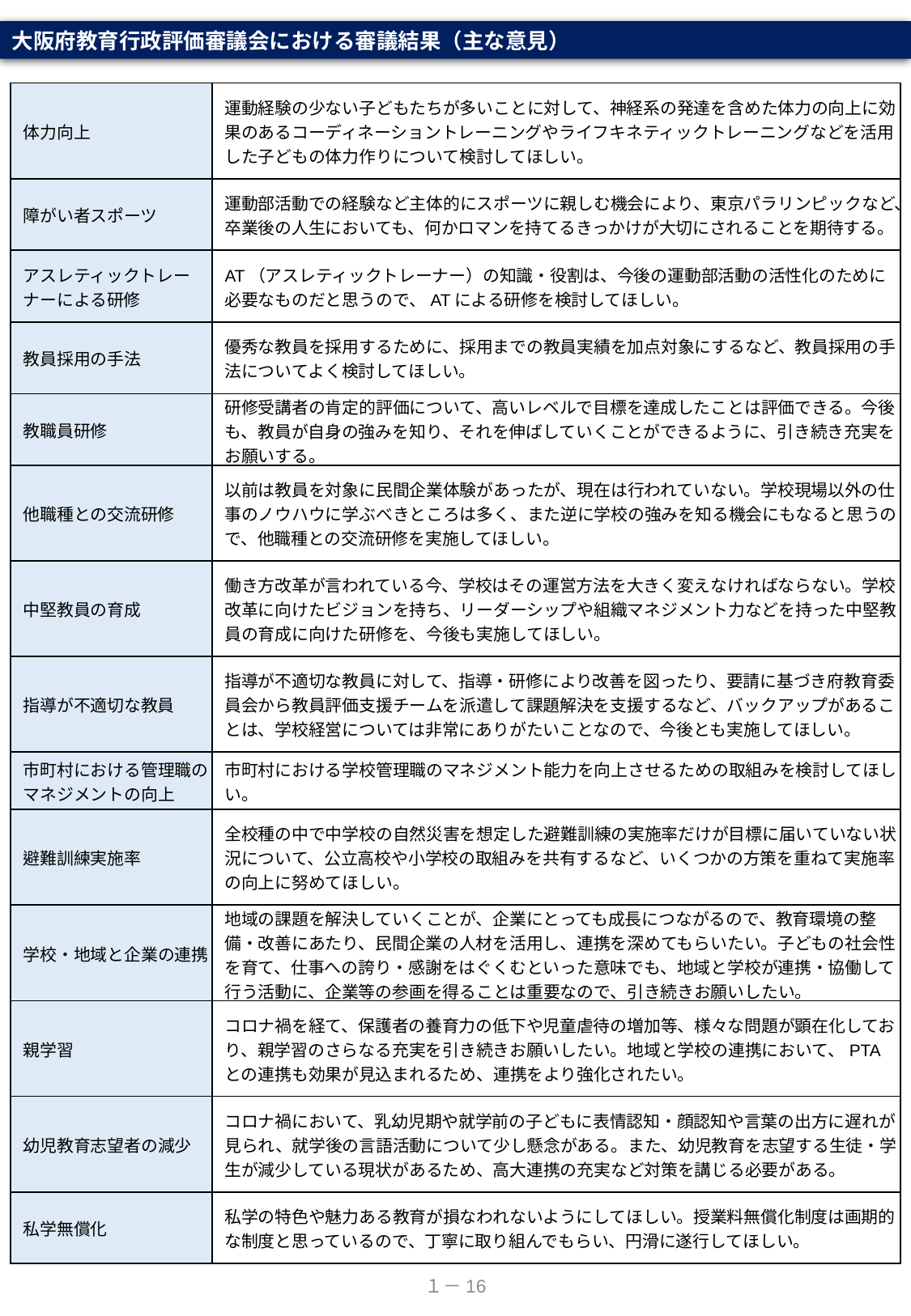

大阪府教育行政評価審議会における審議結果（主な意見）
| 体力向上 | 運動経験の少ない子どもたちが多いことに対して、神経系の発達を含めた体力の向上に効果のあるコーディネーショントレーニングやライフキネティックトレーニングなどを活用した子どもの体力作りについて検討してほしい。 |
| --- | --- |
| 障がい者スポーツ | 運動部活動での経験など主体的にスポーツに親しむ機会により、東京パラリンピックなど、卒業後の人生においても、何かロマンを持てるきっかけが大切にされることを期待する。 |
| アスレティックトレーナーによる研修 | AT（アスレティックトレーナー）の知識・役割は、今後の運動部活動の活性化のために必要なものだと思うので、ATによる研修を検討してほしい。 |
| 教員採用の手法 | 優秀な教員を採用するために、採用までの教員実績を加点対象にするなど、教員採用の手法についてよく検討してほしい。 |
| 教職員研修 | 研修受講者の肯定的評価について、高いレベルで目標を達成したことは評価できる。今後も、教員が自身の強みを知り、それを伸ばしていくことができるように、引き続き充実をお願いする。 |
| 他職種との交流研修 | 以前は教員を対象に民間企業体験があったが、現在は行われていない。学校現場以外の仕事のノウハウに学ぶべきところは多く、また逆に学校の強みを知る機会にもなると思うので、他職種との交流研修を実施してほしい。 |
| 中堅教員の育成 | 働き方改革が言われている今、学校はその運営方法を大きく変えなければならない。学校改革に向けたビジョンを持ち、リーダーシップや組織マネジメント力などを持った中堅教員の育成に向けた研修を、今後も実施してほしい。 |
| 指導が不適切な教員 | 指導が不適切な教員に対して、指導・研修により改善を図ったり、要請に基づき府教育委員会から教員評価支援チームを派遣して課題解決を支援するなど、バックアップがあることは、学校経営については非常にありがたいことなので、今後とも実施してほしい。 |
| 市町村における管理職のマネジメントの向上 | 市町村における学校管理職のマネジメント能力を向上させるための取組みを検討してほしい。 |
| 避難訓練実施率 | 全校種の中で中学校の自然災害を想定した避難訓練の実施率だけが目標に届いていない状況について、公立高校や小学校の取組みを共有するなど、いくつかの方策を重ねて実施率の向上に努めてほしい。 |
| 学校・地域と企業の連携 | 地域の課題を解決していくことが、企業にとっても成長につながるので、教育環境の整備・改善にあたり、民間企業の人材を活用し、連携を深めてもらいたい。子どもの社会性を育て、仕事への誇り・感謝をはぐくむといった意味でも、地域と学校が連携・協働して行う活動に、企業等の参画を得ることは重要なので、引き続きお願いしたい。 |
| 親学習 | コロナ禍を経て、保護者の養育力の低下や児童虐待の増加等、様々な問題が顕在化しており、親学習のさらなる充実を引き続きお願いしたい。地域と学校の連携において、PTAとの連携も効果が見込まれるため、連携をより強化されたい。 |
| 幼児教育志望者の減少 | コロナ禍において、乳幼児期や就学前の子どもに表情認知・顔認知や言葉の出方に遅れが見られ、就学後の言語活動について少し懸念がある。また、幼児教育を志望する生徒・学生が減少している現状があるため、高大連携の充実など対策を講じる必要がある。 |
| 私学無償化 | 私学の特色や魅力ある教育が損なわれないようにしてほしい。授業料無償化制度は画期的な制度と思っているので、丁寧に取り組んでもらい、円滑に遂行してほしい。 |
１－16